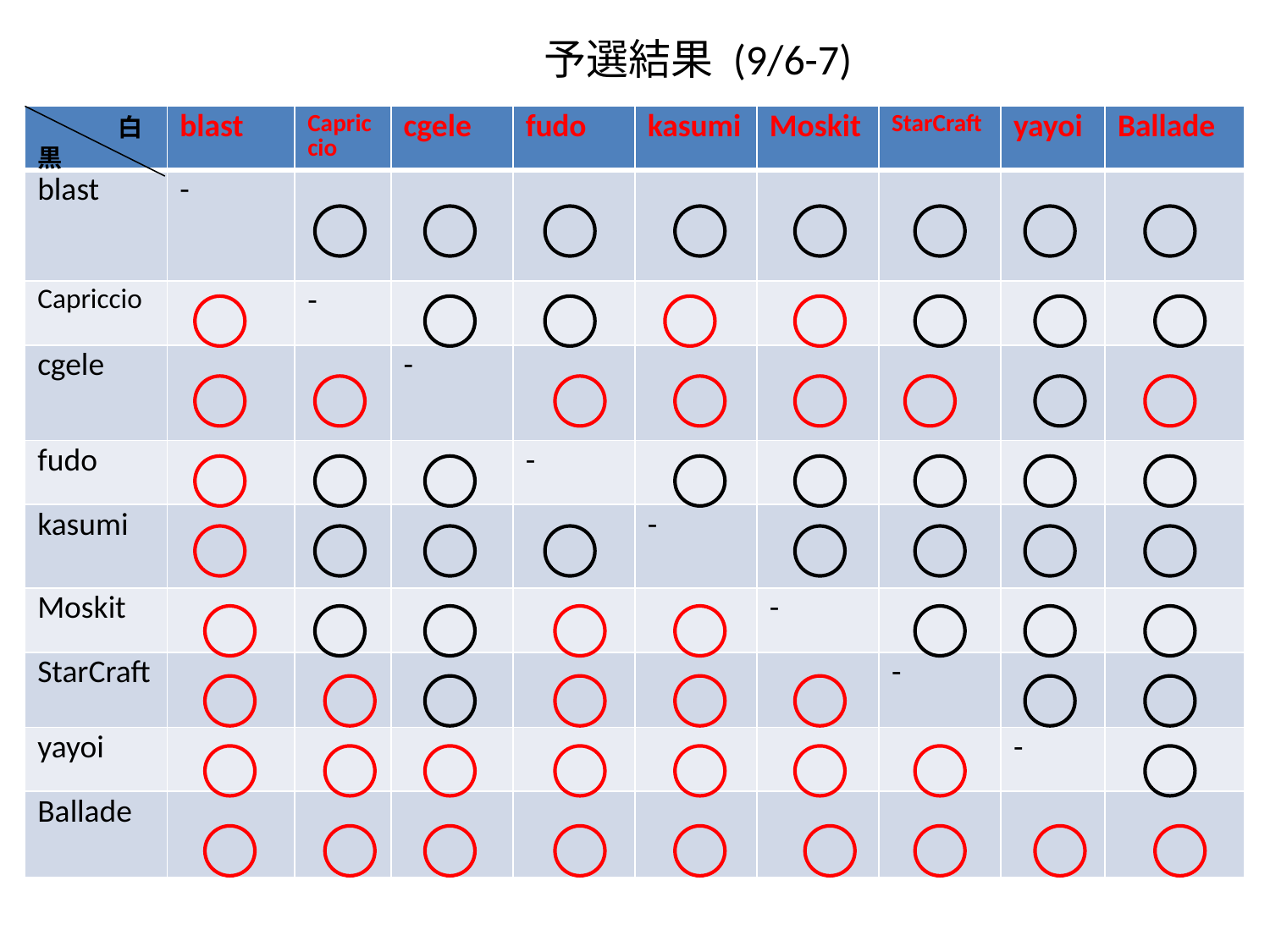

予選結果 (9/6-7)
白
|  | blast | Capriccio | cgele | fudo | kasumi | Moskit | StarCraft | yayoi | Ballade |
| --- | --- | --- | --- | --- | --- | --- | --- | --- | --- |
| blast | - |  |  |  |  |  |  |  |  |
| Capriccio |  | - |  |  |  |  |  |  |  |
| cgele |  |  | - |  |  |  |  |  |  |
| fudo |  |  |  | - |  |  |  |  |  |
| kasumi |  |  |  |  | - |  |  |  |  |
| Moskit |  |  |  |  |  | - |  |  |  |
| StarCraft |  |  |  |  |  |  | - |  |  |
| yayoi |  |  |  |  |  |  |  | - |  |
| Ballade |  |  |  |  |  |  |  |  |  |
黒